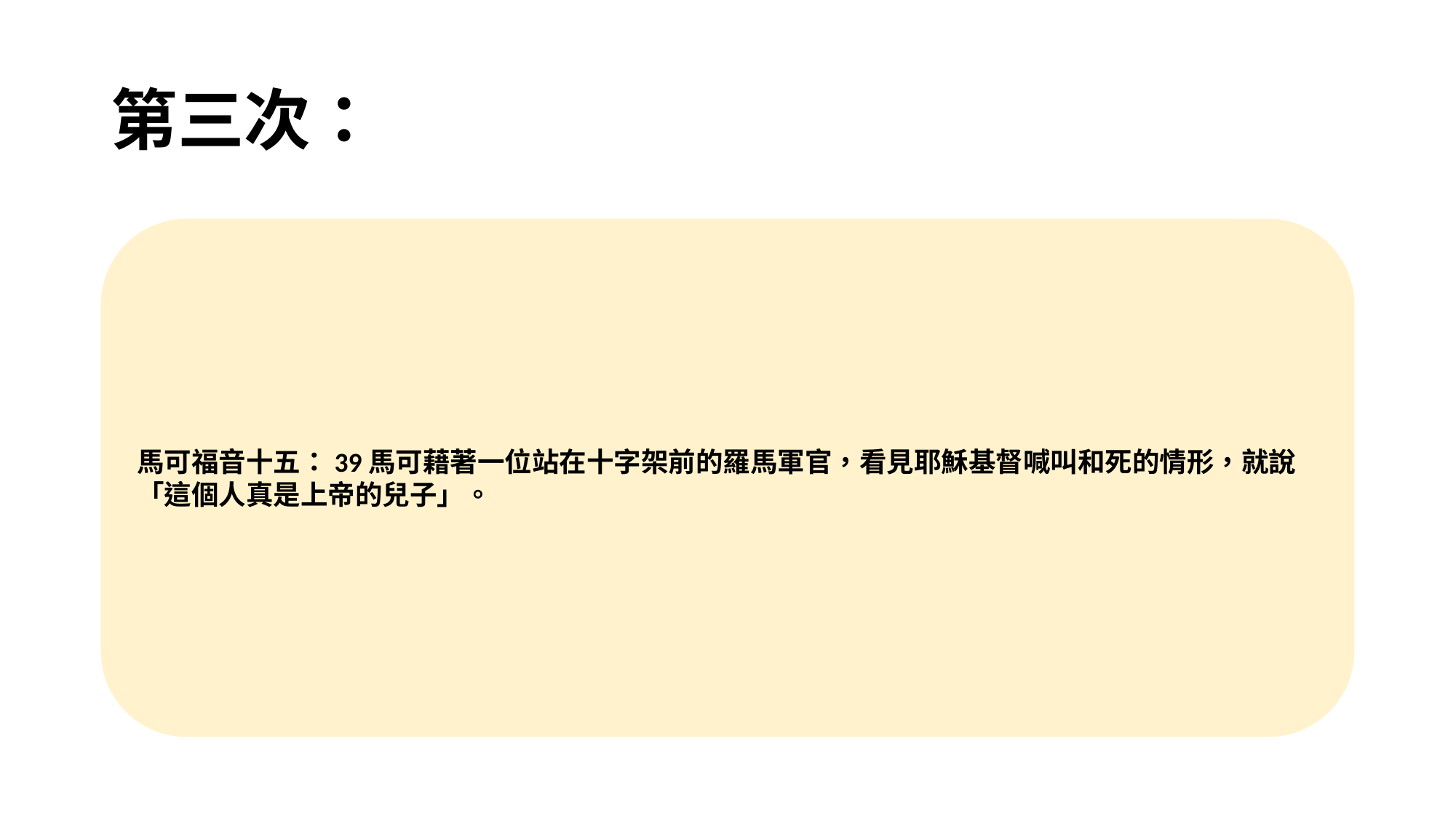

# 第三次：
馬可福音十五：39馬可藉著一位站在十字架前的羅馬軍官，看見耶穌基督喊叫和死的情形，就說「這個人真是上帝的兒子」。